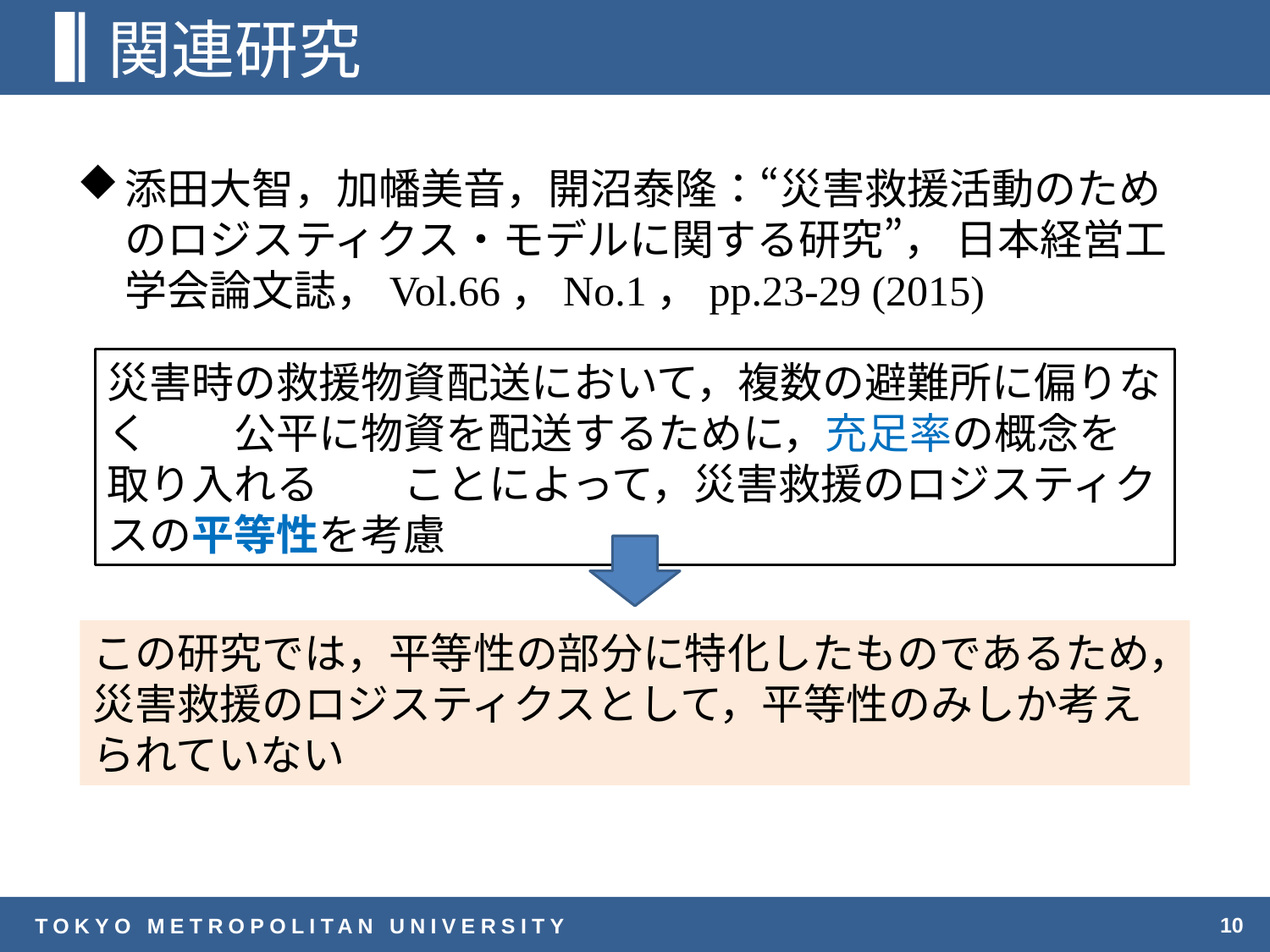

# 関連研究
添田大智，加幡美音，開沼泰隆：“災害救援活動のためのロジスティクス・モデルに関する研究”， 日本経営工学会論文誌，Vol.66，No.1，pp.23-29 (2015)
災害時の救援物資配送において，複数の避難所に偏りなく　　公平に物資を配送するために，充足率の概念を取り入れる　　ことによって，災害救援のロジスティクスの平等性を考慮

この研究では，平等性の部分に特化したものであるため，
災害救援のロジスティクスとして，平等性のみしか考えられていない